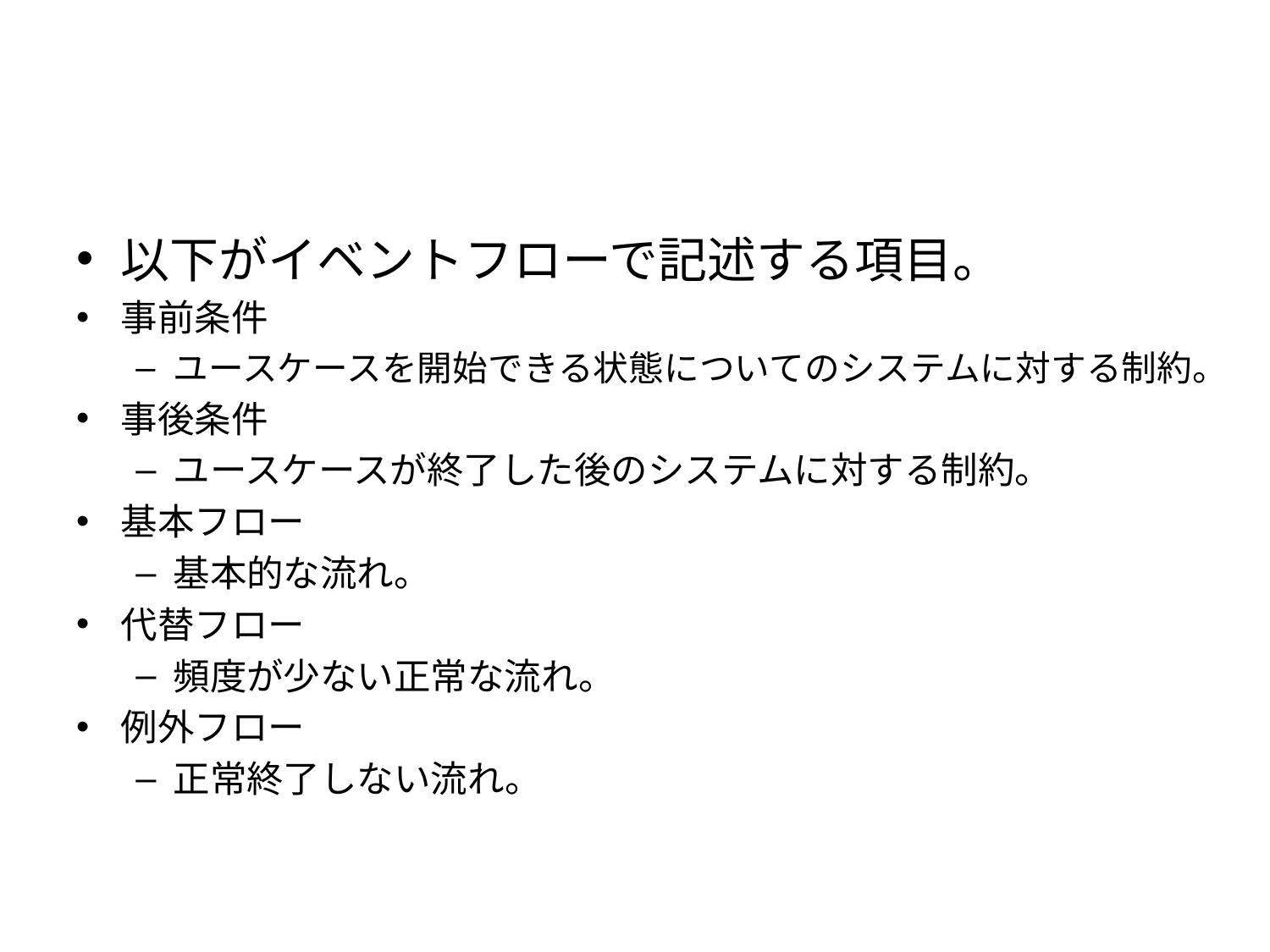

#
以下がイベントフローで記述する項目。
事前条件
ユースケースを開始できる状態についてのシステムに対する制約。
事後条件
ユースケースが終了した後のシステムに対する制約。
基本フロー
基本的な流れ。
代替フロー
頻度が少ない正常な流れ。
例外フロー
正常終了しない流れ。